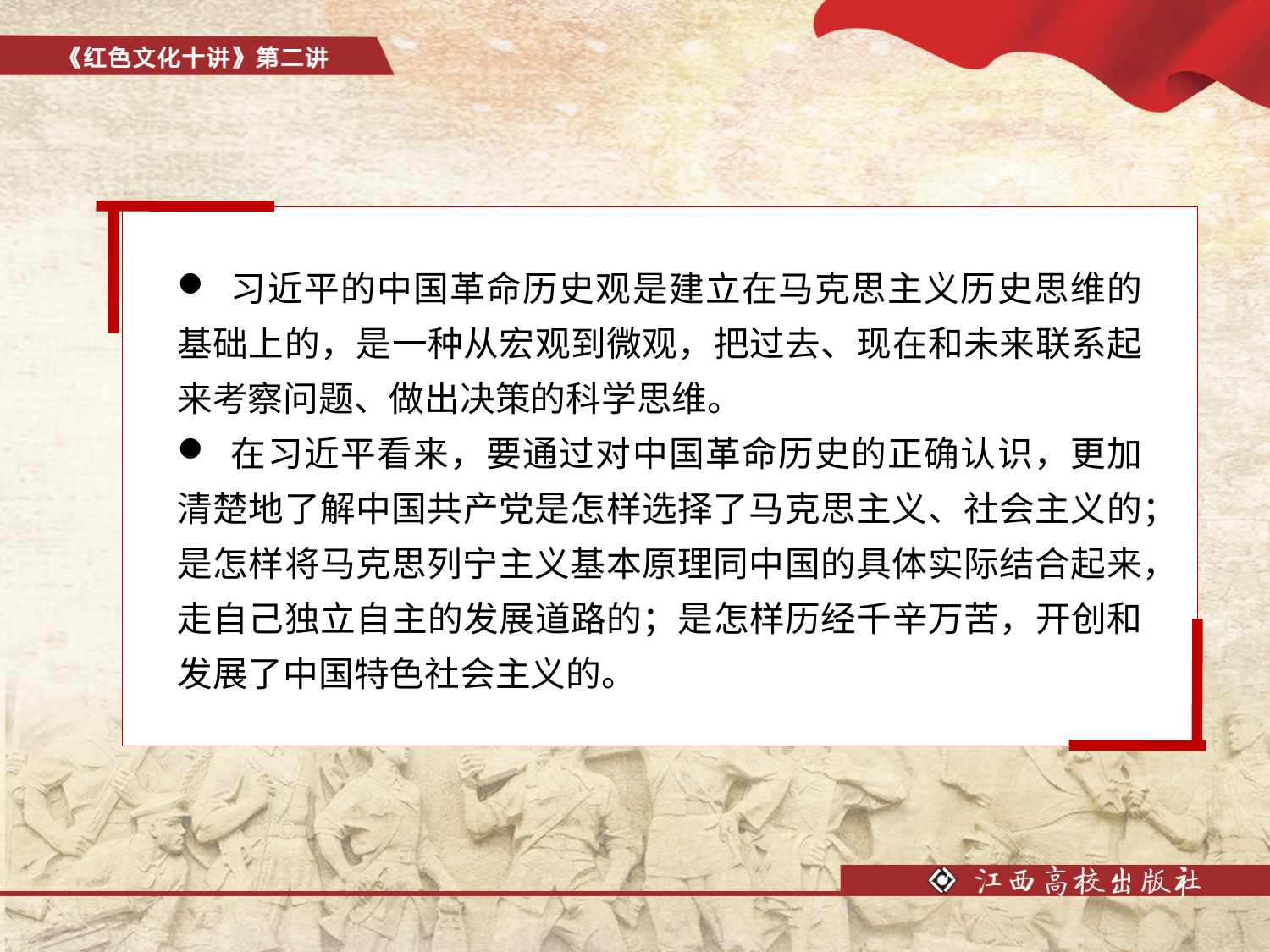

习近平的中国革命历史观是建立在马克思主义历史思维的基础上的，是一种从宏观到微观，把过去、现在和未来联系起来考察问题、做出决策的科学思维。
 在习近平看来，要通过对中国革命历史的正确认识，更加清楚地了解中国共产党是怎样选择了马克思主义、社会主义的；是怎样将马克思列宁主义基本原理同中国的具体实际结合起来，走自己独立自主的发展道路的；是怎样历经千辛万苦，开创和发展了中国特色社会主义的。